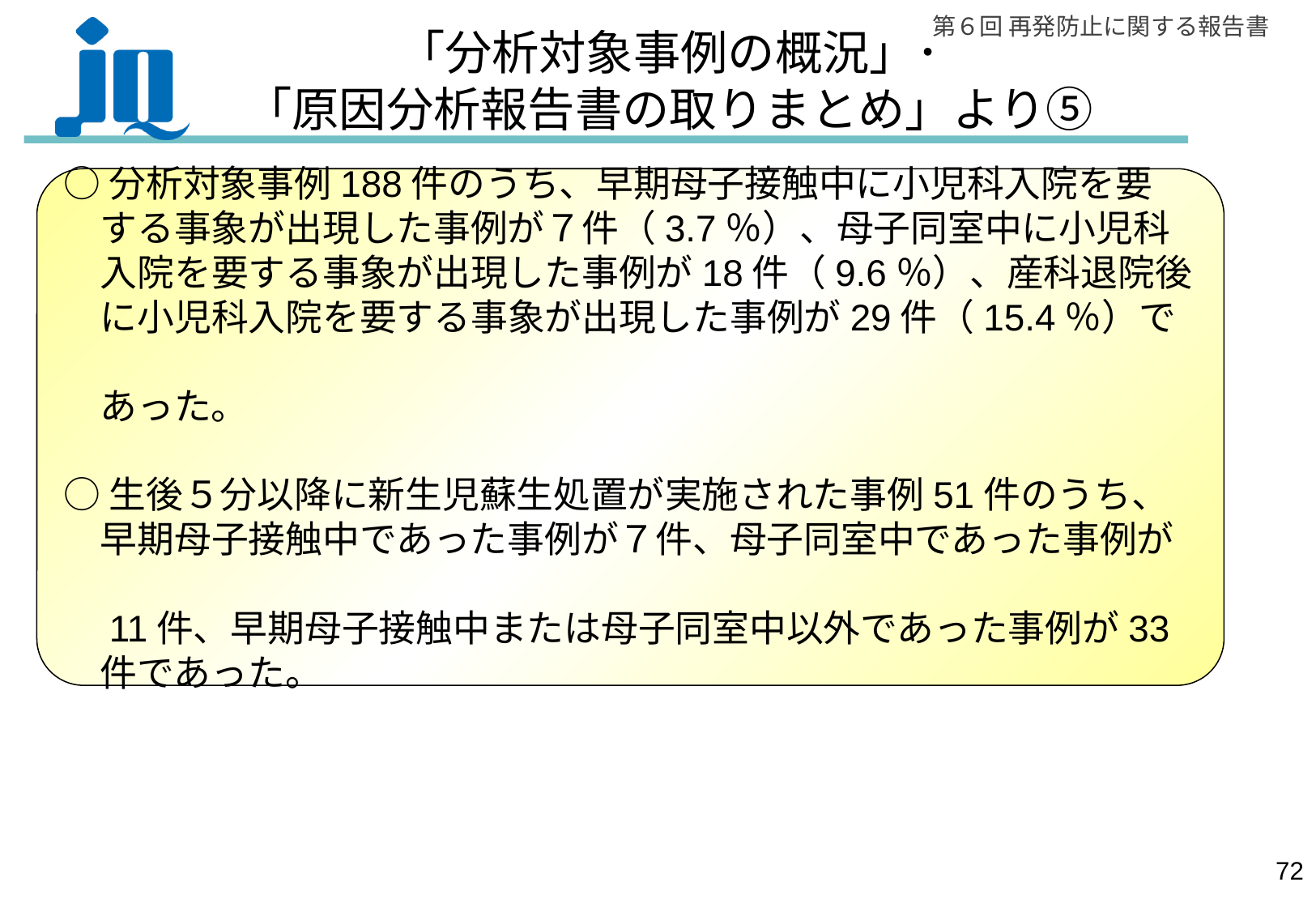

# 「分析対象事例の概況」･ 「原因分析報告書の取りまとめ」より⑤
○分析対象事例188件のうち、早期母子接触中に小児科入院を要
　する事象が出現した事例が７件（3.7％）、母子同室中に小児科
　入院を要する事象が出現した事例が18件（9.6％）、産科退院後
　に小児科入院を要する事象が出現した事例が29件（15.4％）で
　あった。

○生後５分以降に新生児蘇生処置が実施された事例51件のうち、
　早期母子接触中であった事例が７件、母子同室中であった事例が
　11件、早期母子接触中または母子同室中以外であった事例が33
　件であった。
72